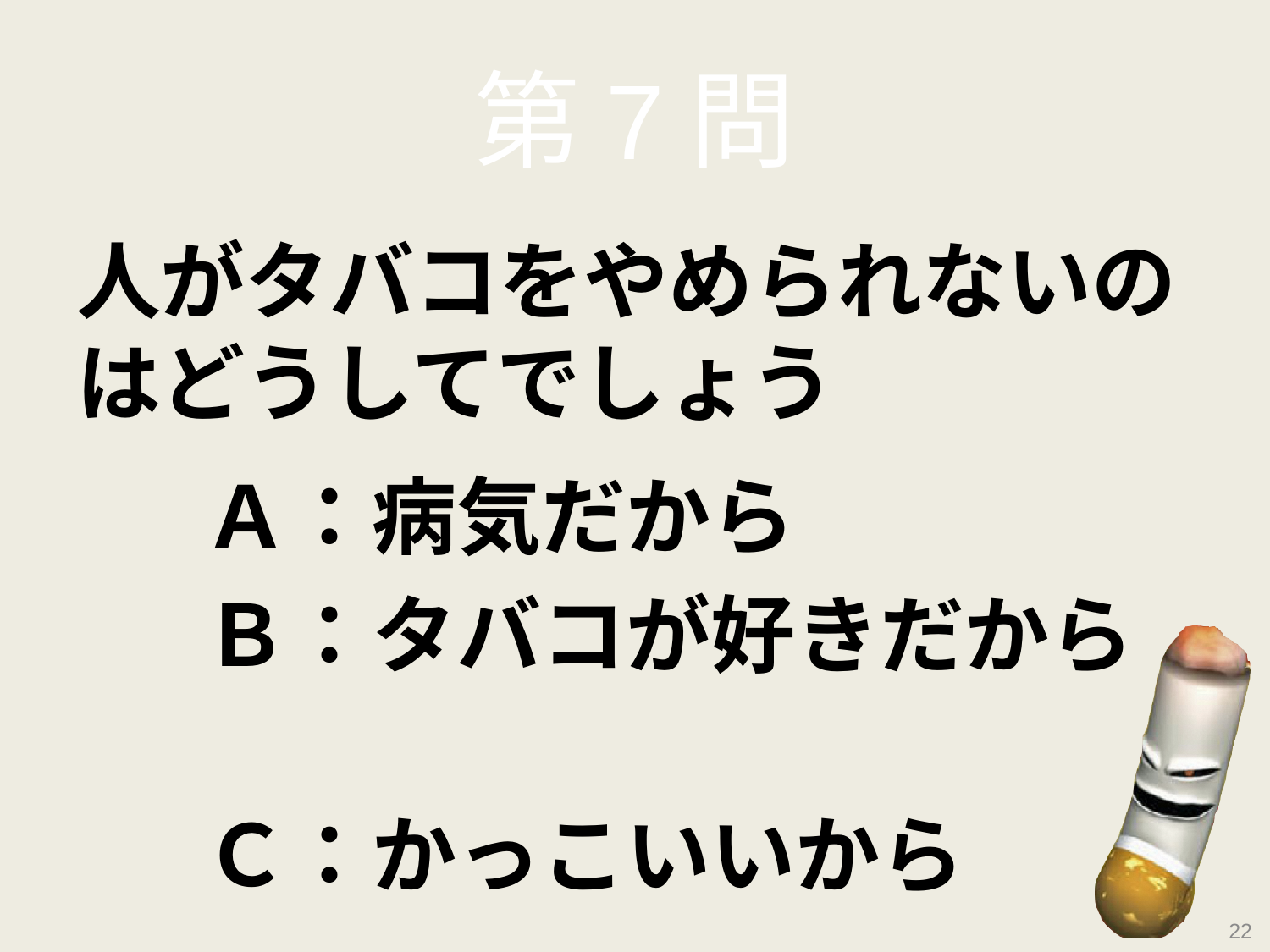

# 第7問
人がタバコをやめられないのはどうしてでしょう
	Ａ：病気だから
	Ｂ：タバコが好きだから
	Ｃ：かっこいいから
22